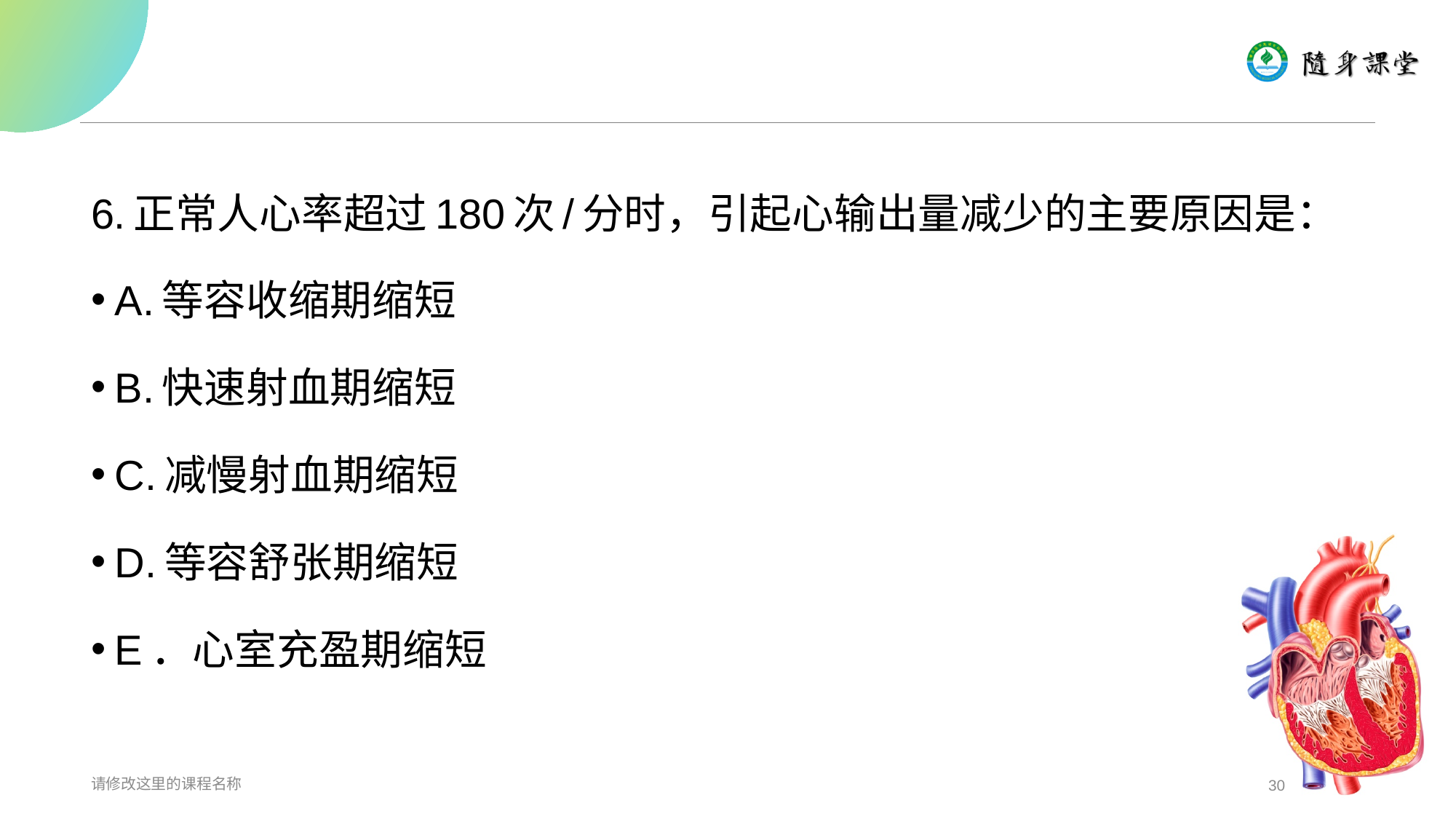

#
6.正常人心率超过180次/分时，引起心输出量减少的主要原因是：
A.等容收缩期缩短
B.快速射血期缩短
C.减慢射血期缩短
D.等容舒张期缩短
E．心室充盈期缩短
请修改这里的课程名称
30